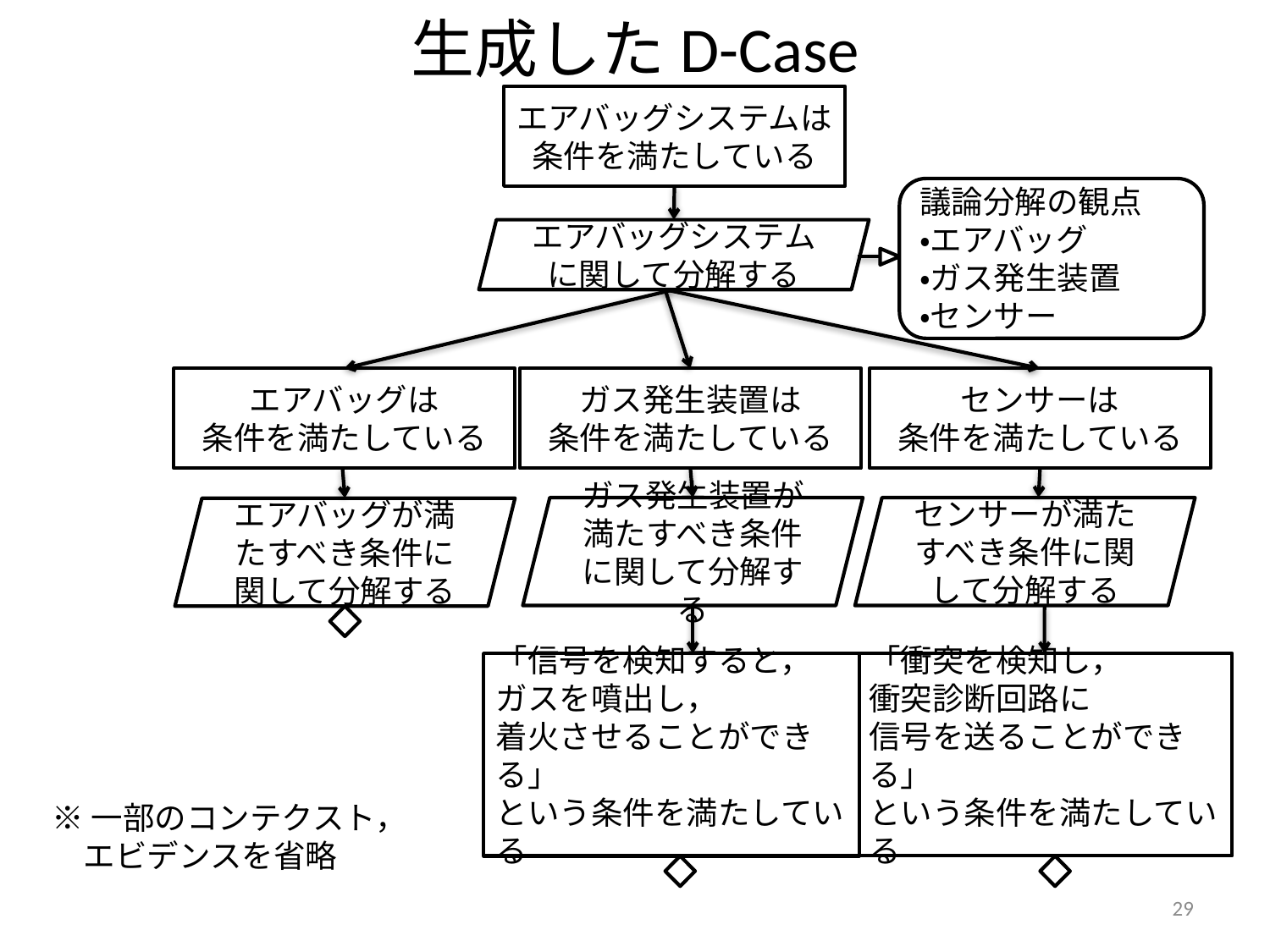

# 生成したD-Case
エアバッグシステムは
条件を満たしている
議論分解の観点
・エアバッグ
・ガス発生装置
・センサー
エアバッグシステムに関して分解する

エアバッグは
条件を満たしている
ガス発生装置は
条件を満たしている
センサーは
条件を満たしている
ガス発生装置が満たすべき条件に関して分解する
センサーが満たすべき条件に関して分解する
エアバッグが満たすべき条件に関して分解する

「衝突を検知し，
衝突診断回路に
信号を送ることができる」
という条件を満たしている
「信号を検知すると，
ガスを噴出し，
着火させることができる」
という条件を満たしている
※一部のコンテクスト，
　エビデンスを省略

29